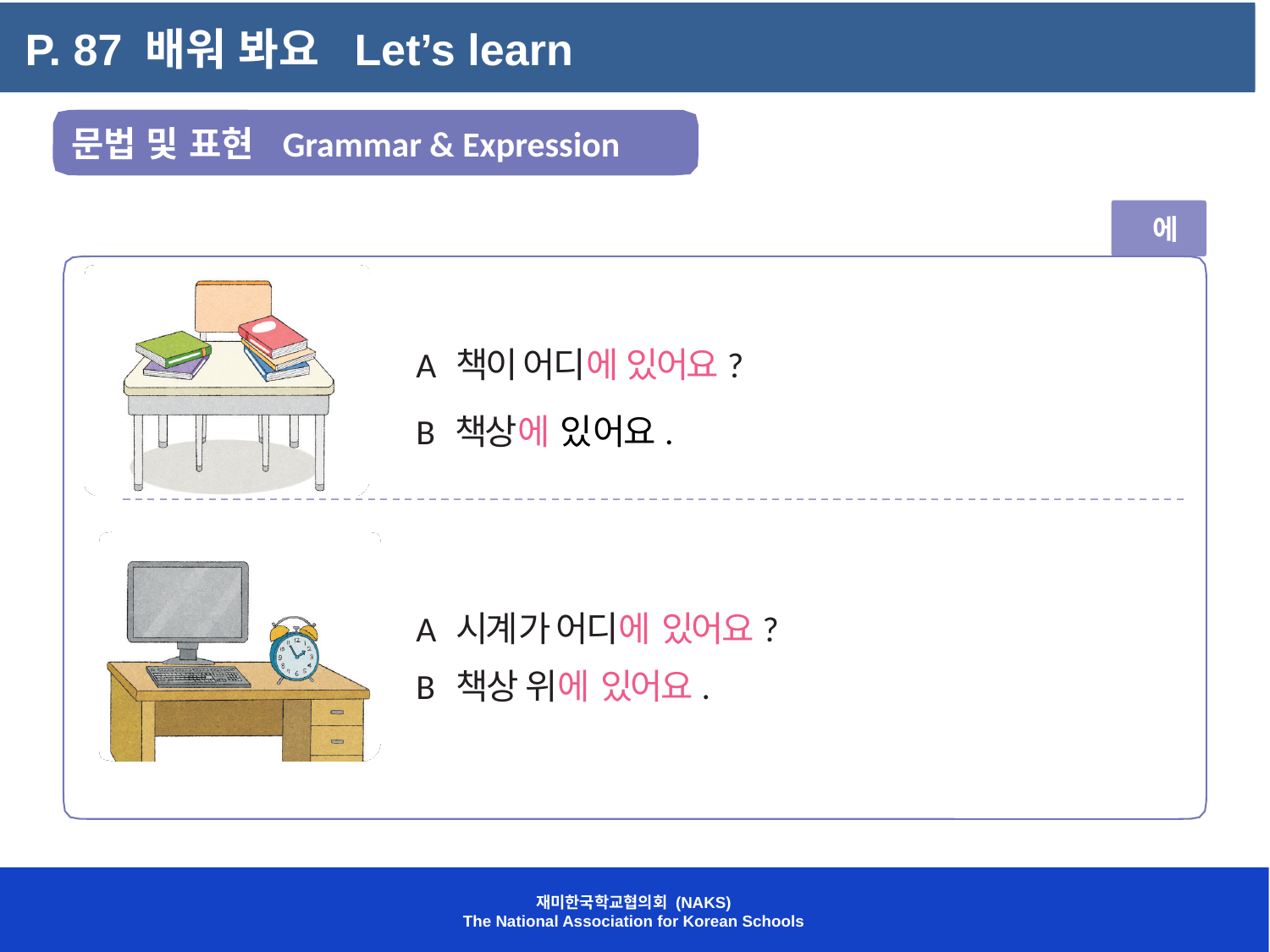

P. 87 배워 봐요  Let’s learn
 문법 및 표현  Grammar & Expression
 에

A  책이 어디에 있어요?
B  책상에 있어요.

A  시계가 어디에 있어요?

B  책상 위에 있어요.
재미한국학교협의회 (NAKS)
The National Association for Korean Schools